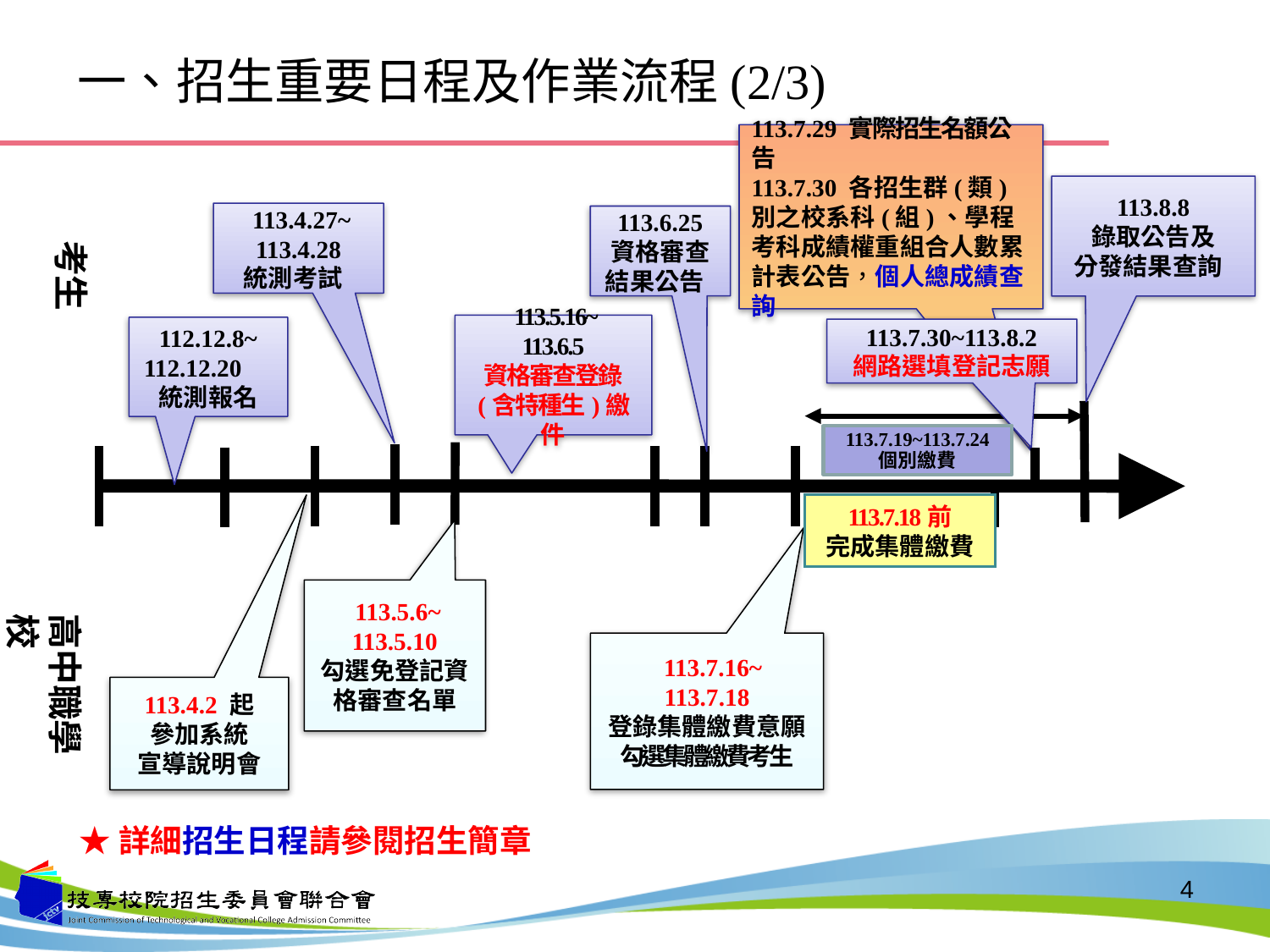

# 一、招生重要日程及作業流程(2/3)
113.7.29 實際招生名額公告
113.7.30 各招生群(類)別之校系科(組)、學程考科成績權重組合人數累計表公告，個人總成績查詢
113.8.8
錄取公告及
分發結果查詢
 113.4.27~
113.4.28
統測考試
113.6.25
資格審查
結果公告
考生
 113.5.16~
113.6.5
資格審查登錄
(含特種生)繳件
112.12.8~
 112.12.20
統測報名
113.7.30~113.8.2
網路選填登記志願
113.7.19~113.7.24
個別繳費
113.7.18前
完成集體繳費
 113.5.6~
113.5.10
勾選免登記資格審查名單
高中職學校
  113.7.16~
113.7.18
登錄集體繳費意願
勾選集體繳費考生
113.4.2 起
參加系統
宣導說明會
★詳細招生日程請參閱招生簡章
4